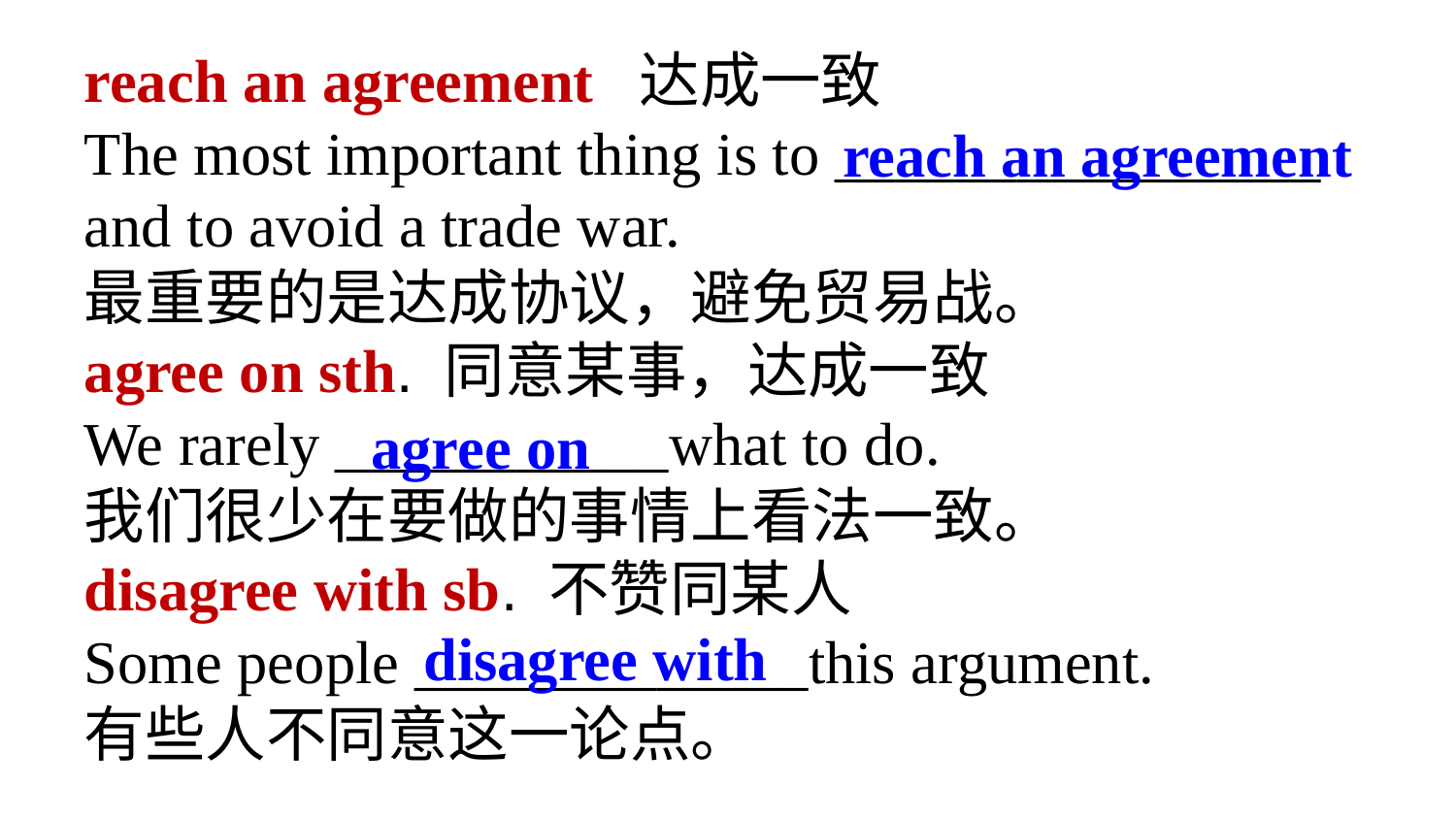

reach an agreement  达成一致
The most important thing is to ________________
and to avoid a trade war.
最重要的是达成协议，避免贸易战。
agree on sth. 同意某事，达成一致
We rarely ___________what to do.
我们很少在要做的事情上看法一致。
disagree with sb. 不赞同某人
Some people _____________this argument.
有些人不同意这一论点。

reach an agreement
agree on
disagree with